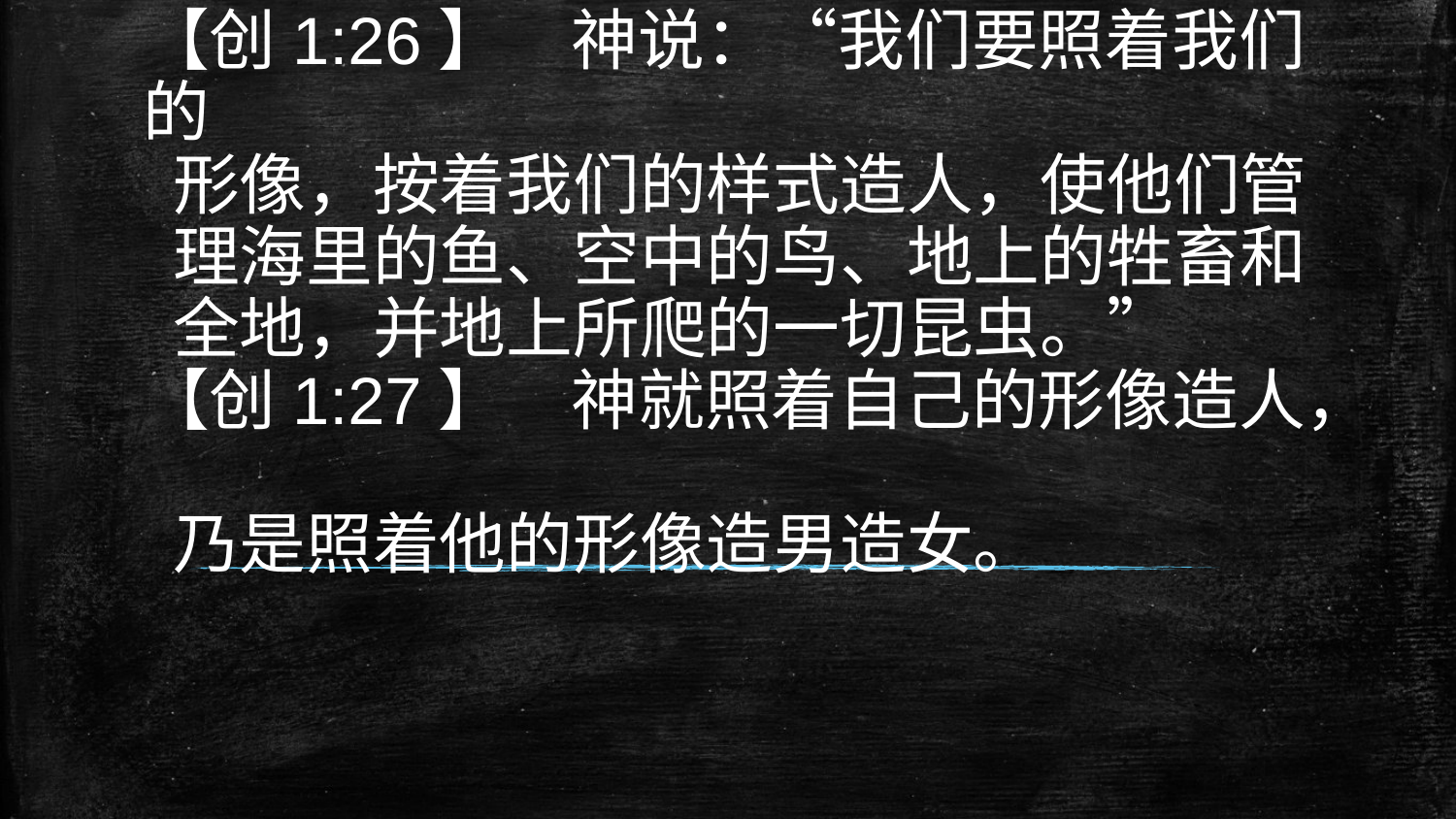

# 【创1:26】　神说：“我们要照着我们的 形像，按着我们的样式造人，使他们管 理海里的鱼、空中的鸟、地上的牲畜和 全地，并地上所爬的一切昆虫。” 【创1:27】　神就照着自己的形像造人， 乃是照着他的形像造男造女。